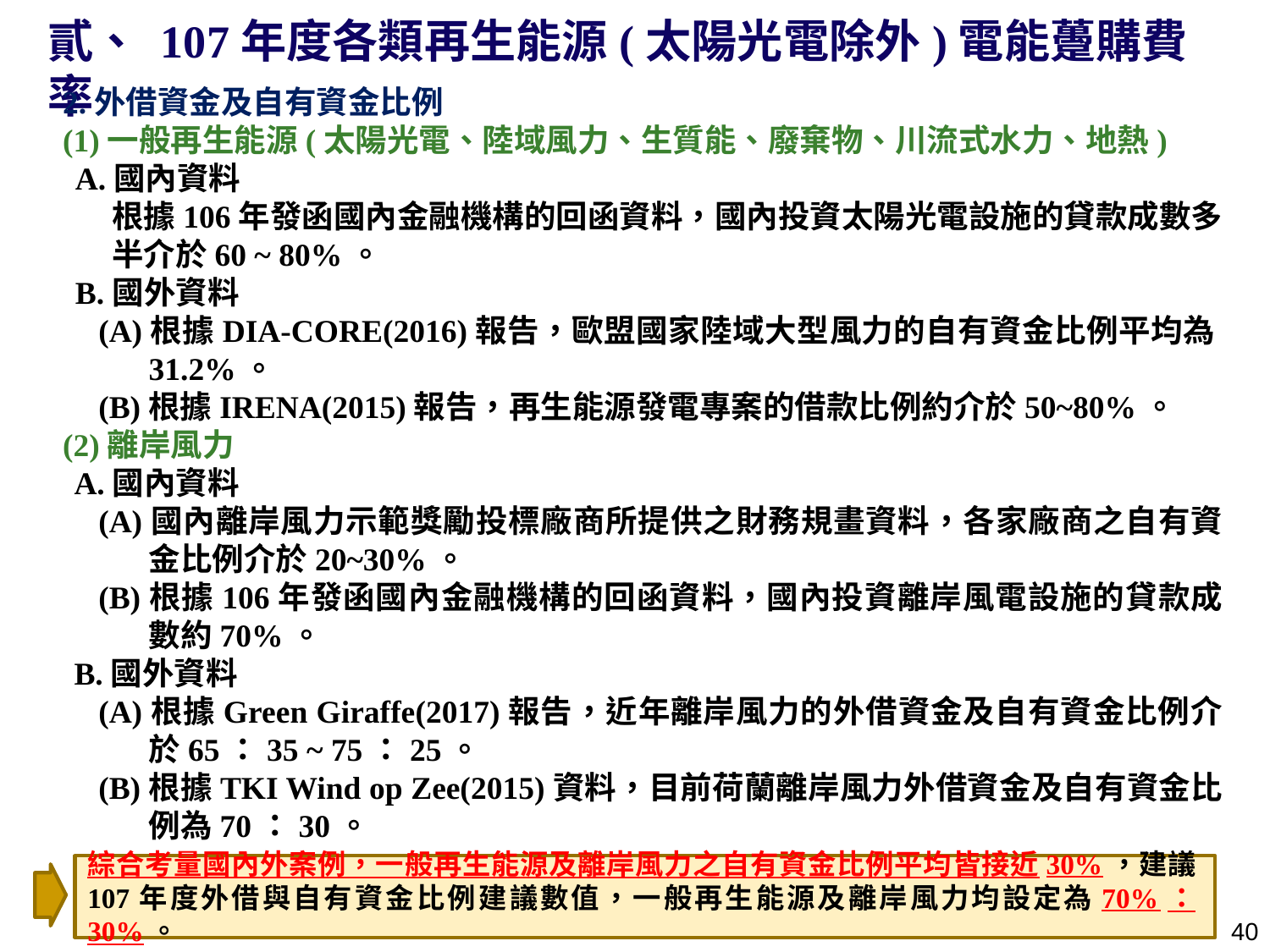

貳、 107年度各類再生能源(太陽光電除外)電能躉購費率
2.外借資金及自有資金比例
(1)一般再生能源(太陽光電、陸域風力、生質能、廢棄物、川流式水力、地熱)
A.國內資料
根據106年發函國內金融機構的回函資料，國內投資太陽光電設施的貸款成數多半介於60 ~ 80%。
B.國外資料
(A)根據DIA-CORE(2016)報告，歐盟國家陸域大型風力的自有資金比例平均為31.2%。
(B)根據IRENA(2015)報告，再生能源發電專案的借款比例約介於50~80%。
(2)離岸風力
A.國內資料
(A)國內離岸風力示範獎勵投標廠商所提供之財務規畫資料，各家廠商之自有資金比例介於20~30%。
(B)根據106年發函國內金融機構的回函資料，國內投資離岸風電設施的貸款成數約70%。
B.國外資料
(A)根據Green Giraffe(2017)報告，近年離岸風力的外借資金及自有資金比例介於65：35 ~ 75：25。
(B)根據TKI Wind op Zee(2015)資料，目前荷蘭離岸風力外借資金及自有資金比例為70：30。

綜合考量國內外案例，一般再生能源及離岸風力之自有資金比例平均皆接近30%，建議107年度外借與自有資金比例建議數值，一般再生能源及離岸風力均設定為70%：30%。

40